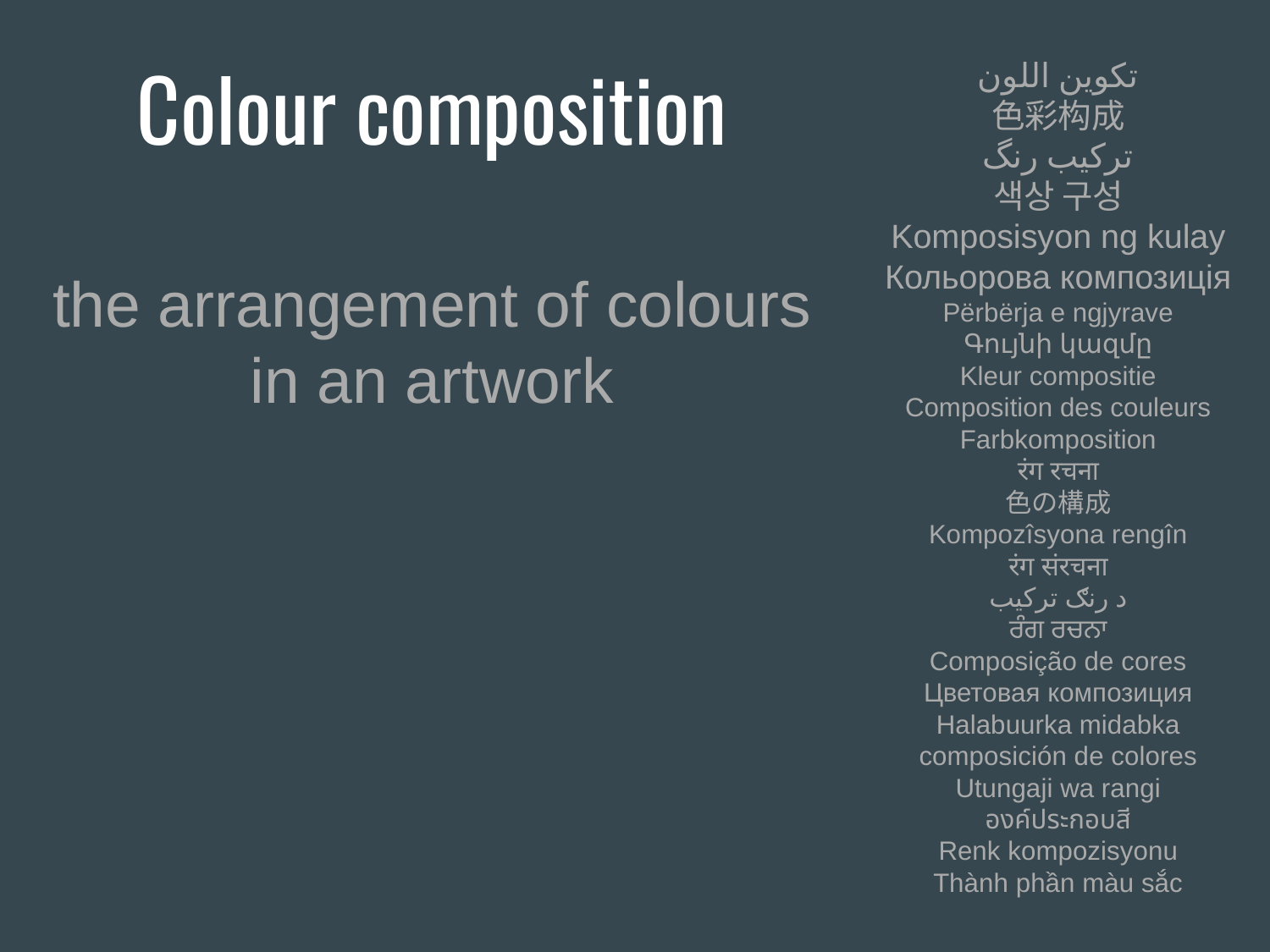

Colour composition

the arrangement of colours in an artwork
تكوين اللون
色彩构成
ترکیب رنگ
색상 구성
Komposisyon ng kulay
Кольорова композиція
Përbërja e ngjyrave
Գույնի կազմը
Kleur compositie
Composition des couleurs
Farbkomposition
रंग रचना
色の構成
Kompozîsyona rengîn
रंग संरचना
د رنګ ترکیب
ਰੰਗ ਰਚਨਾ
Composição de cores
Цветовая композиция
Halabuurka midabka
composición de colores
Utungaji wa rangi
องค์ประกอบสี
Renk kompozisyonu
Thành phần màu sắc